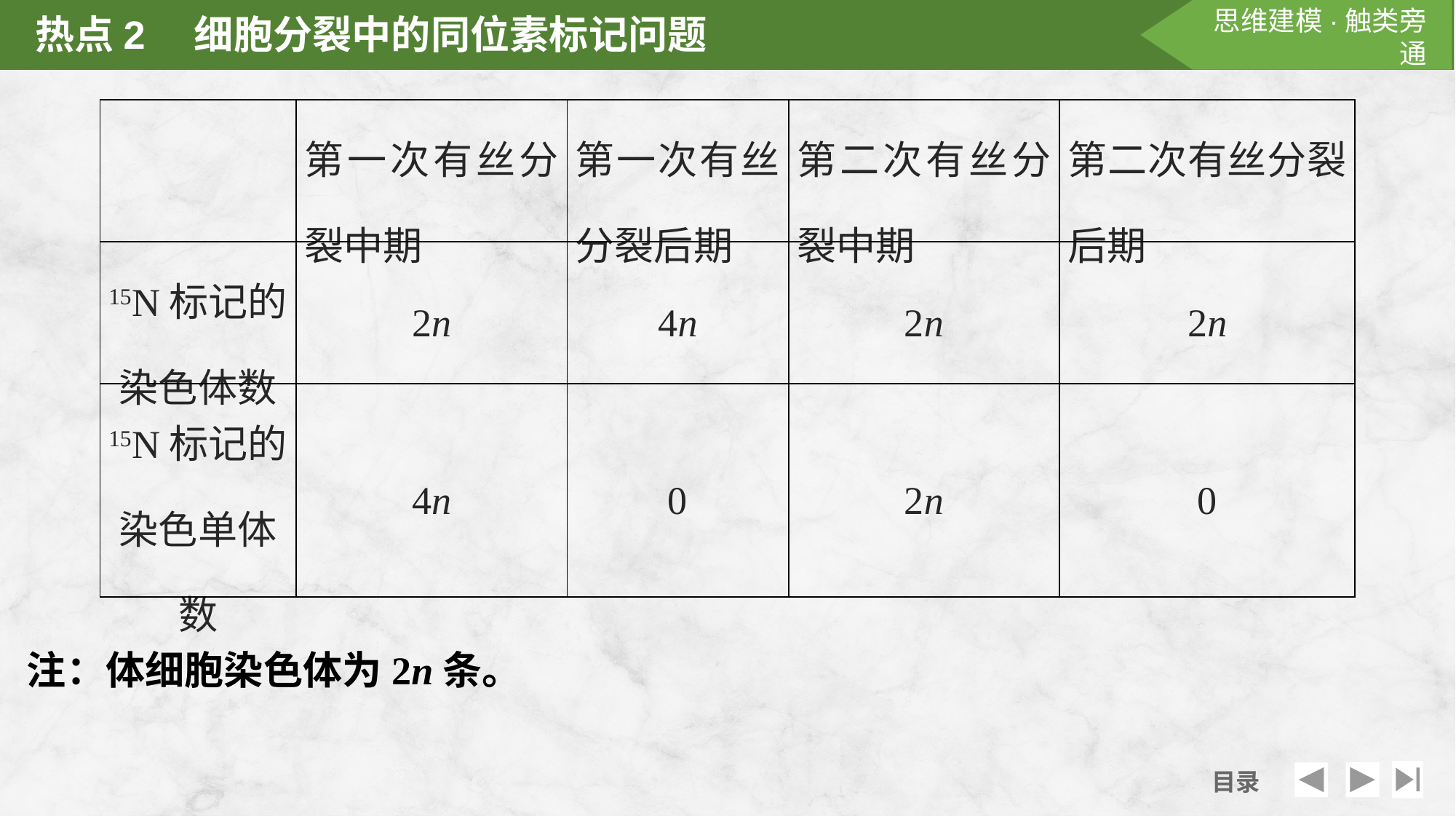

|  | 第一次有丝分裂中期 | 第一次有丝分裂后期 | 第二次有丝分裂中期 | 第二次有丝分裂后期 |
| --- | --- | --- | --- | --- |
| 15N标记的染色体数 | 2n | 4n | 2n | 2n |
| 15N标记的染色单体数 | 4n | 0 | 2n | 0 |
注：体细胞染色体为2n条。